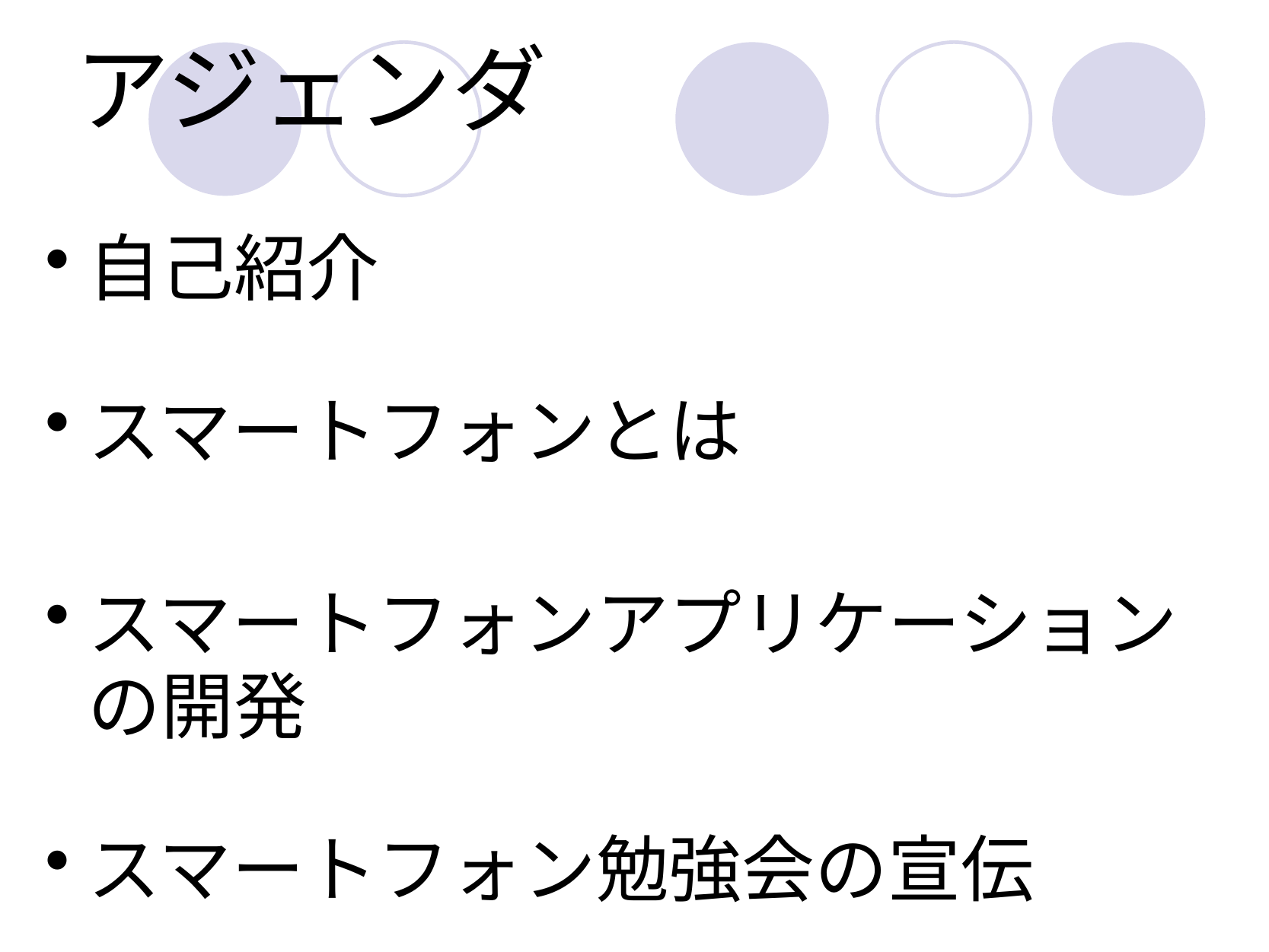

# アジェンダ
自己紹介

スマートフォンとは

スマートフォンアプリケーションの開発

スマートフォン勉強会の宣伝